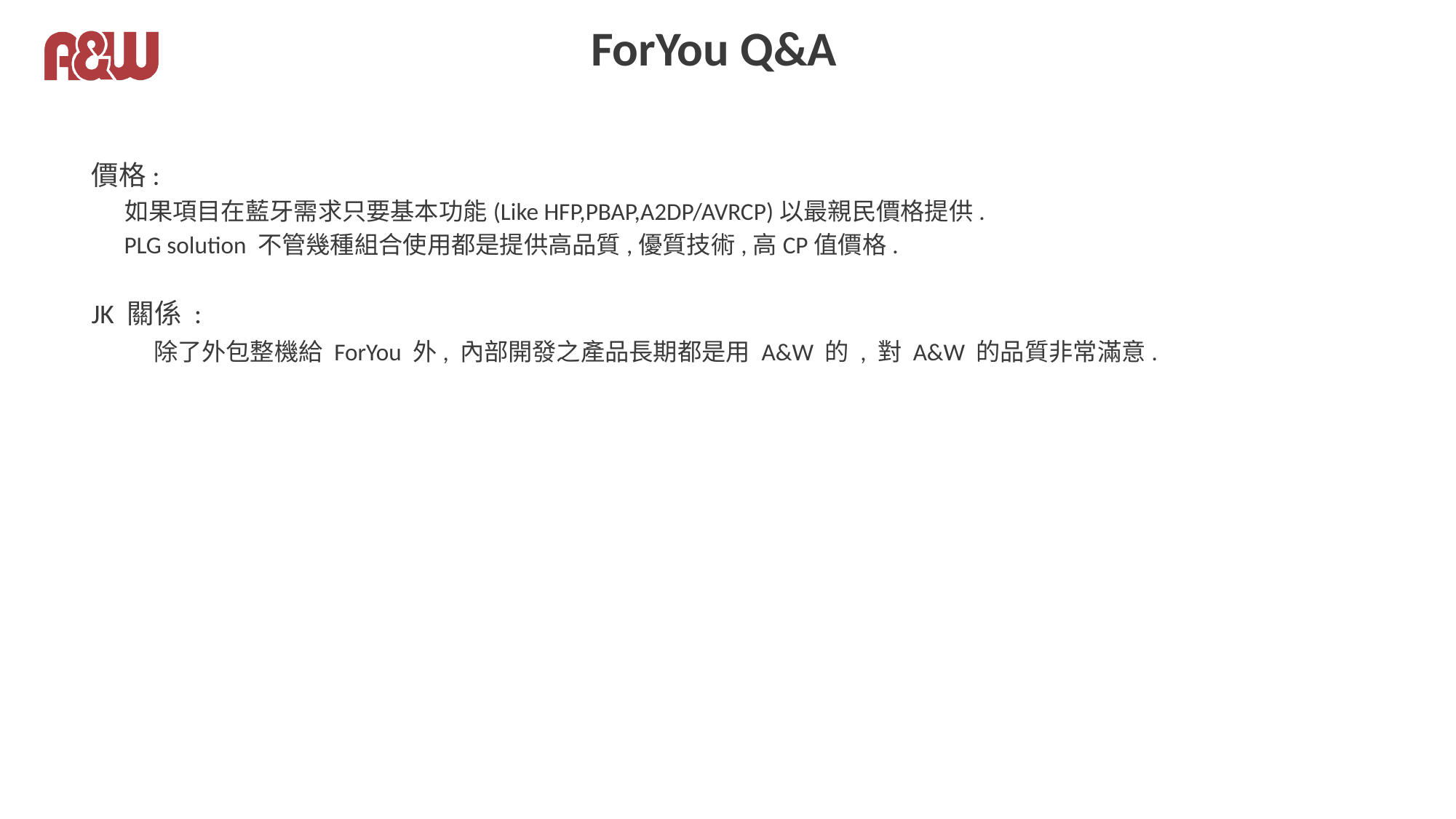

# ForYou Q&A

價格:
     如果項目在藍牙需求只要基本功能(Like HFP,PBAP,A2DP/AVRCP)以最親民價格提供.
      PLG solution 不管幾種組合使用都是提供高品質,優質技術,高CP值價格.

JK 關係 :
         除了外包整機給 ForYou 外, 內部開發之產品長期都是用 A&W 的 , 對 A&W 的品質非常滿意.